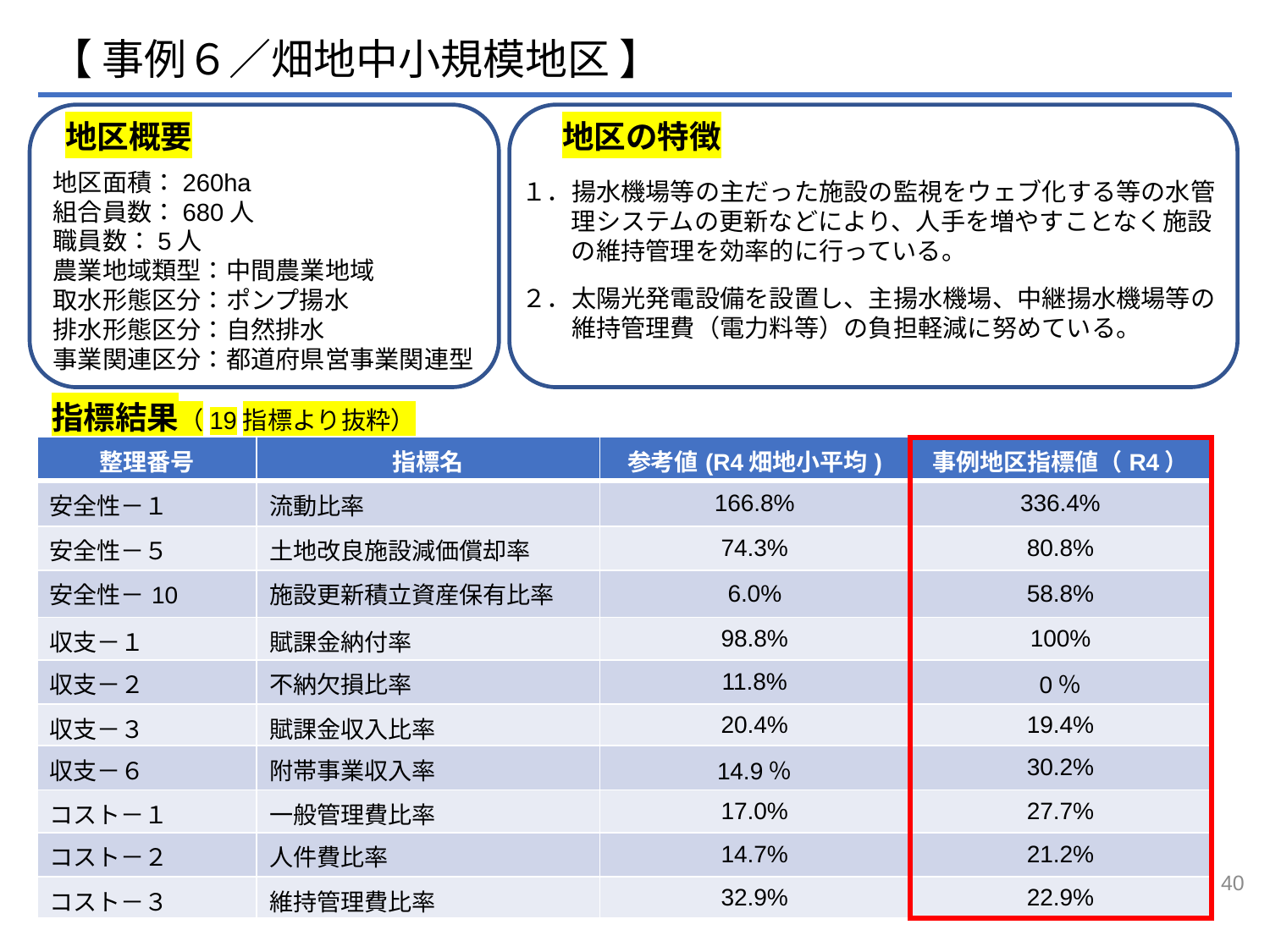

【 事例６／畑地中小規模地区 】

地区概要
地区面積：260ha
組合員数：680人
職員数：5人
農業地域類型：中間農業地域
取水形態区分：ポンプ揚水
排水形態区分：自然排水
事業関連区分：都道府県営事業関連型

地区の特徴
１．揚水機場等の主だった施設の監視をウェブ化する等の水管
　　理システムの更新などにより、⼈⼿を増やすことなく施設
　　の維持管理を効率的に⾏っている。

２．太陽光発電設備を設置し、主揚水機場、中継揚水機場等の
　　維持管理費（電力料等）の負担軽減に努めている。
指標結果（19指標より抜粋）
| 整理番号 | 指標名 | 参考値(R4畑地小平均) | 事例地区指標値（R4） |
| --- | --- | --- | --- |
| 安全性－１ | 流動比率 | 166.8% | 336.4% |
| 安全性－５ | 土地改良施設減価償却率 | 74.3% | 80.8% |
| 安全性－10 | 施設更新積立資産保有比率 | 6.0% | 58.8% |
| 収支－１ | 賦課金納付率 | 98.8% | 100% |
| 収支－２ | 不納欠損比率 | 11.8% | 0％ |
| 収支－３ | 賦課金収入比率 | 20.4% | 19.4% |
| 収支－６ | 附帯事業収入率 | 14.9％ | 30.2% |
| コスト－１ | 一般管理費比率 | 17.0% | 27.7% |
| コスト－２ | 人件費比率 | 14.7% | 21.2% |
| コスト－３ | 維持管理費比率 | 32.9% | 22.9% |

40